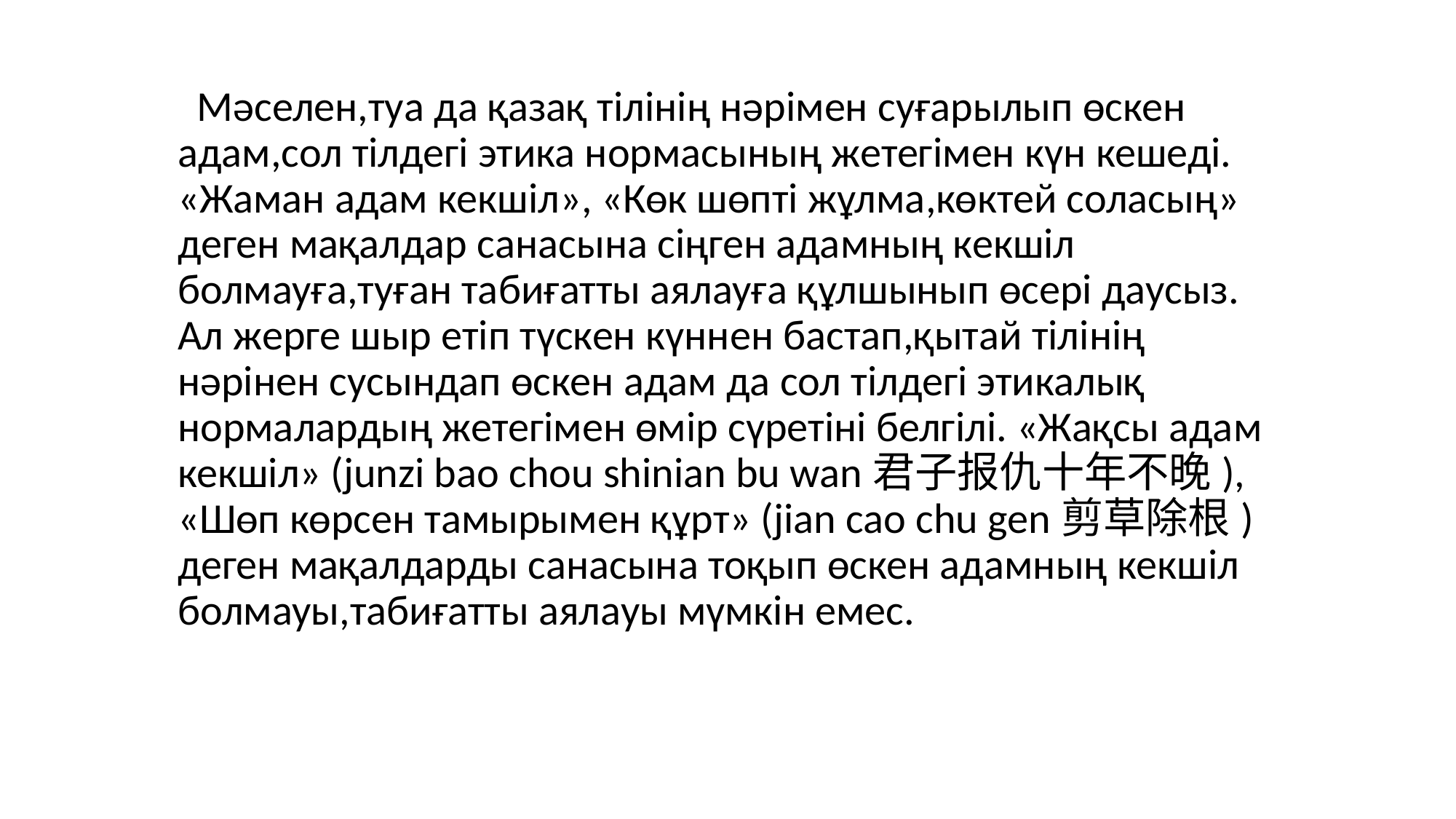

Мәселен,туа да қазақ тілінің нәрімен суғарылып өскен адам,сол тілдегі этика нормасының жетегімен күн кешеді.  «Жаман адам кекшіл», «Көк шөпті жұлма,көктей соласың» деген мақалдар санасына сіңген адамның кекшіл болмауға,туған табиғатты аялауға құлшынып өсері даусыз.  Ал жерге шыр етіп түскен күннен бастап,қытай тілінің нәрінен сусындап өскен адам да сол тілдегі этикалық нормалардың жетегімен өмір сүретіні белгілі. «Жақсы адам кекшіл» (junzi bao chou shinian bu wan君子报仇十年不晚),  «Шөп көрсен тамырымен құрт» (jian cao chu gen剪草除根)  деген мақалдарды санасына тоқып өскен адамның кекшіл болмауы,табиғатты аялауы мүмкін емес.